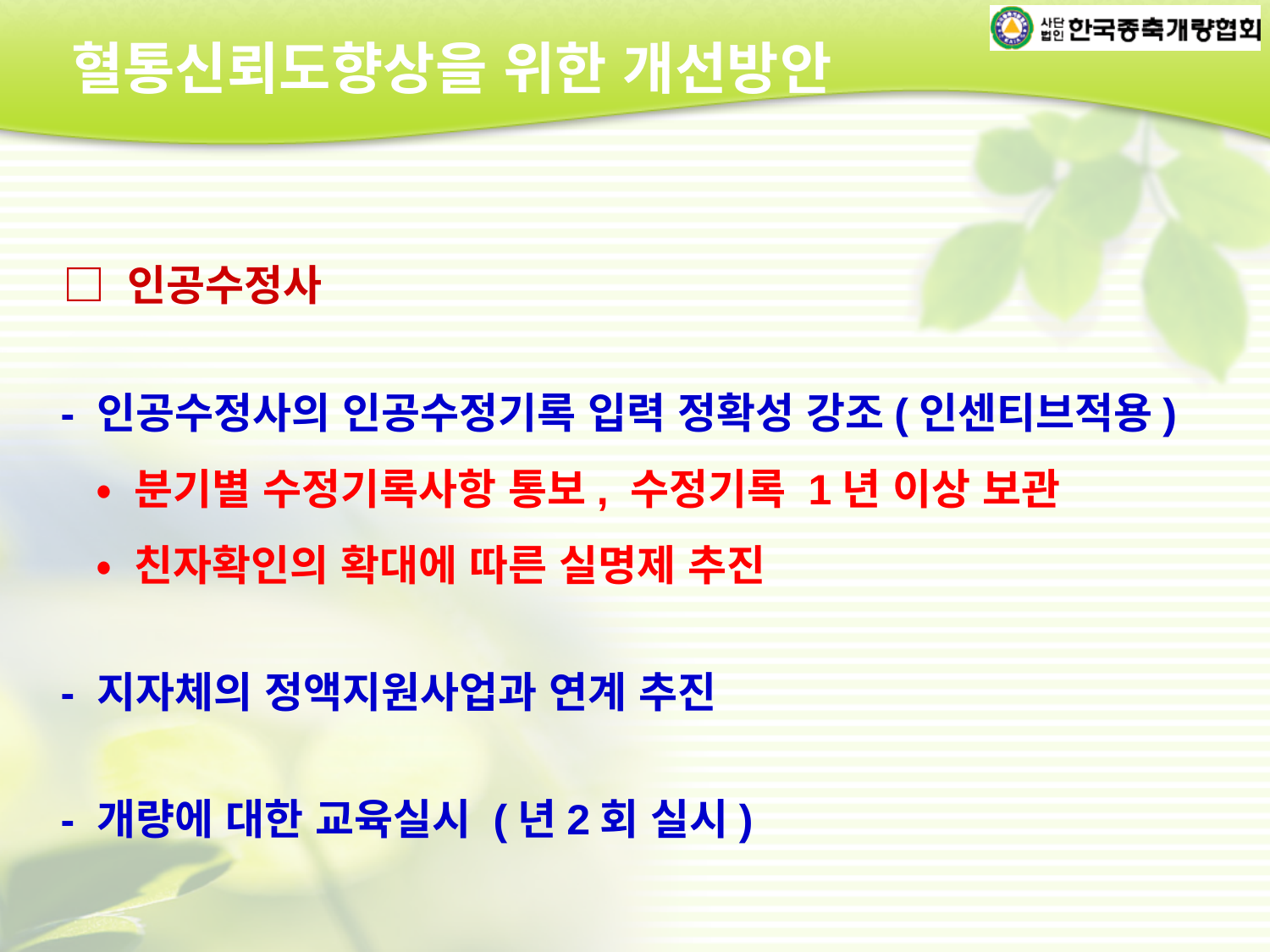

혈통신뢰도향상을 위한 개선방안
  □ 인공수정사
  - 인공수정사의 인공수정기록 입력 정확성 강조(인센티브적용)
     • 분기별 수정기록사항 통보, 수정기록 1년 이상 보관
     • 친자확인의 확대에 따른 실명제 추진
  - 지자체의 정액지원사업과 연계 추진
  - 개량에 대한 교육실시 (년2회 실시)